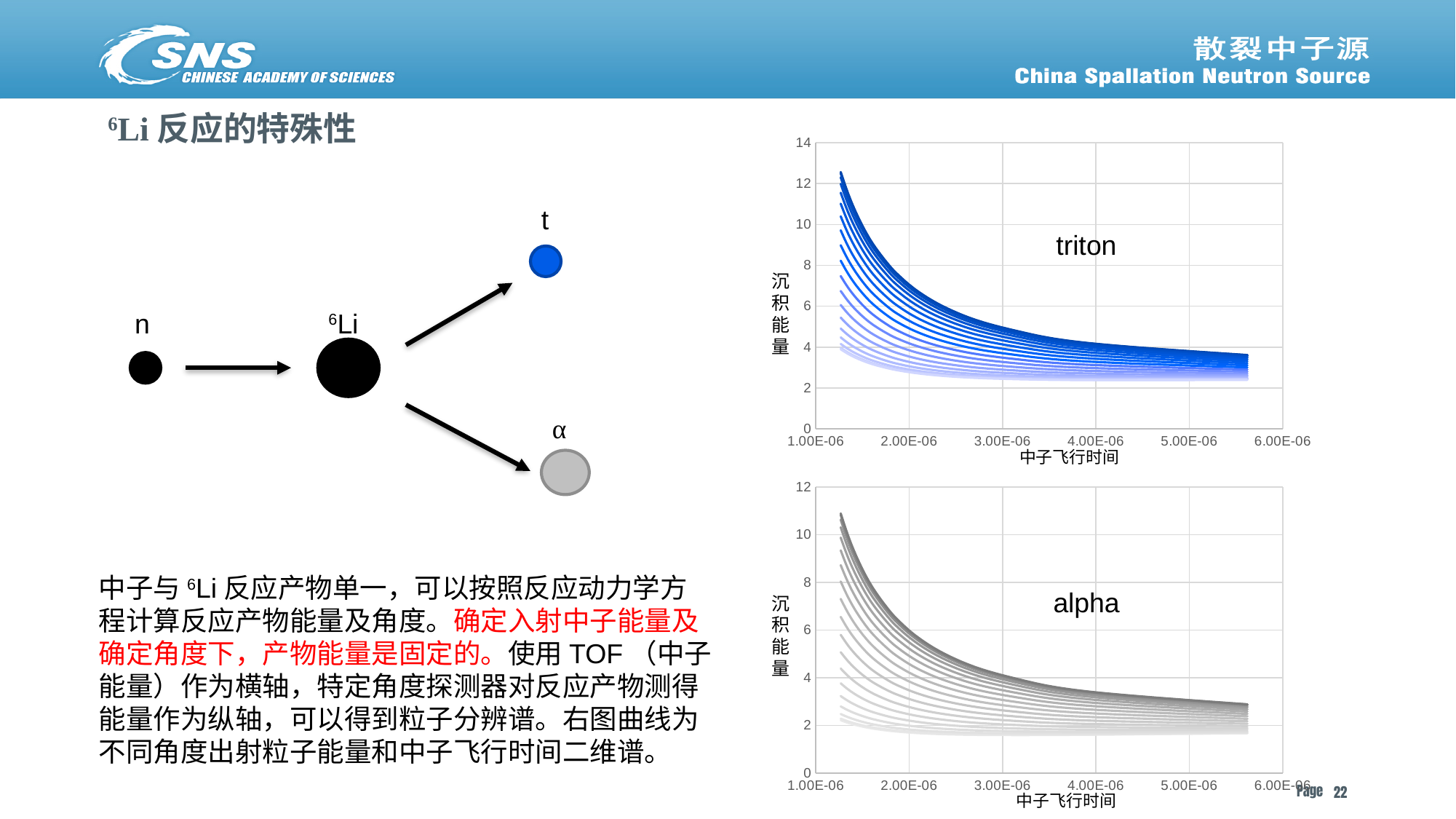

# 6Li反应的特殊性

### Chart

| Category |  |  |  |  |  |  |  |  |  |  |  |  |  |  |  |  |  |  |  |
|---|---|---|---|---|---|---|---|---|---|---|---|---|---|---|---|---|---|---|---|
t

n
6Li

α

triton
沉积能量
中子飞行时间

### Chart

| Category |  |  |  |  |  |  |  |  |  |  |  |  |  |  |  |  |  |  |  |
|---|---|---|---|---|---|---|---|---|---|---|---|---|---|---|---|---|---|---|---|
中子与6Li反应产物单一，可以按照反应动力学方程计算反应产物能量及角度。确定入射中子能量及确定角度下，产物能量是固定的。使用TOF（中子能量）作为横轴，特定角度探测器对反应产物测得能量作为纵轴，可以得到粒子分辨谱。右图曲线为不同角度出射粒子能量和中子飞行时间二维谱。
alpha
沉积能量
22
中子飞行时间